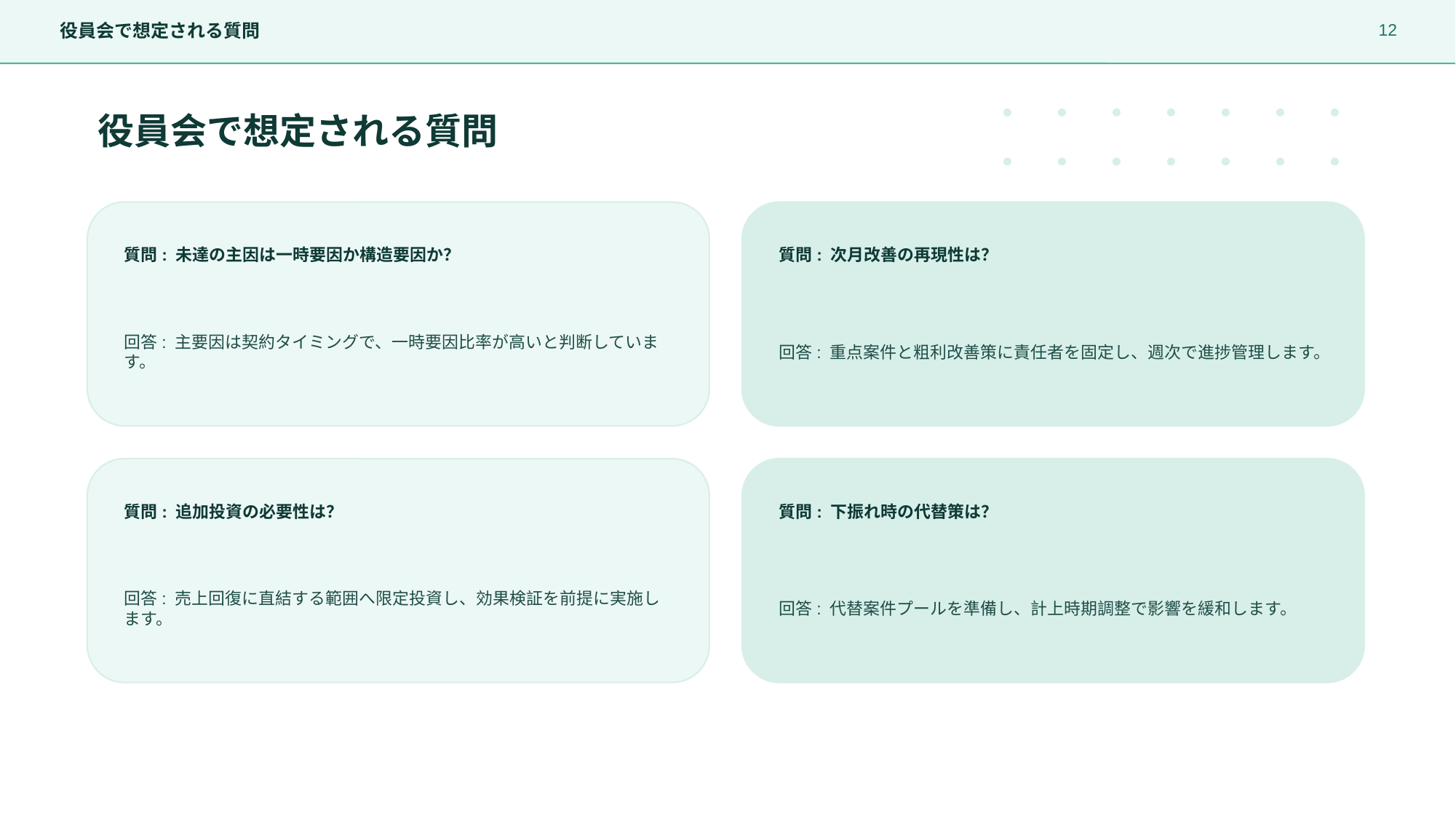

12
役員会で想定される質問

役員会で想定される質問

質問: 未達の主因は一時要因か構造要因か？
質問: 次月改善の再現性は？

回答: 主要因は契約タイミングで、一時要因比率が高いと判断しています。
回答: 重点案件と粗利改善策に責任者を固定し、週次で進捗管理します。

質問: 追加投資の必要性は？
質問: 下振れ時の代替策は？
回答: 売上回復に直結する範囲へ限定投資し、効果検証を前提に実施します。
回答: 代替案件プールを準備し、計上時期調整で影響を緩和します。